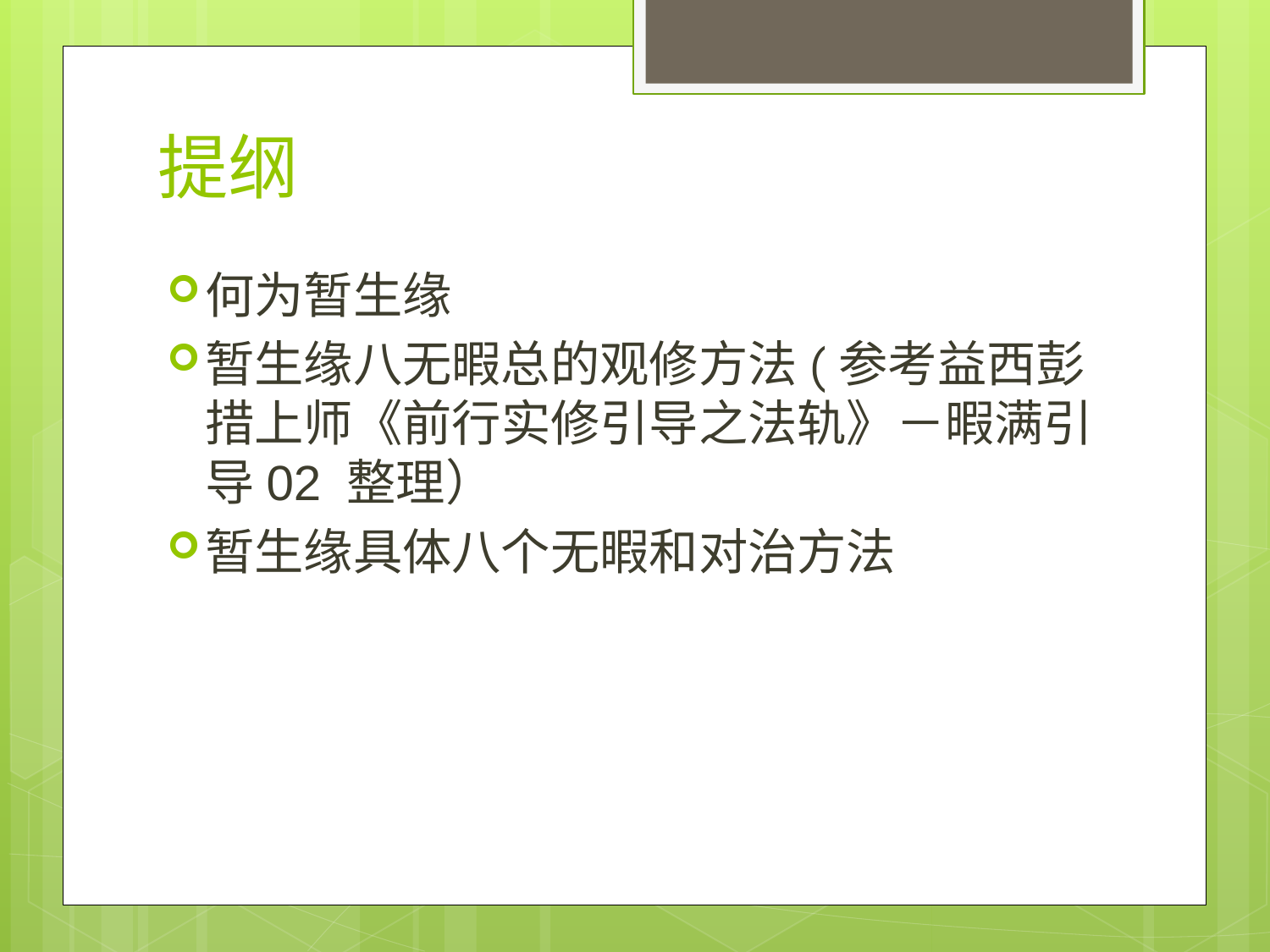

# 提纲

何为暂生缘
暂生缘八无暇总的观修方法(参考益西彭措上师《前行实修引导之法轨》－暇满引导02 整理）
暂生缘具体八个无暇和对治方法